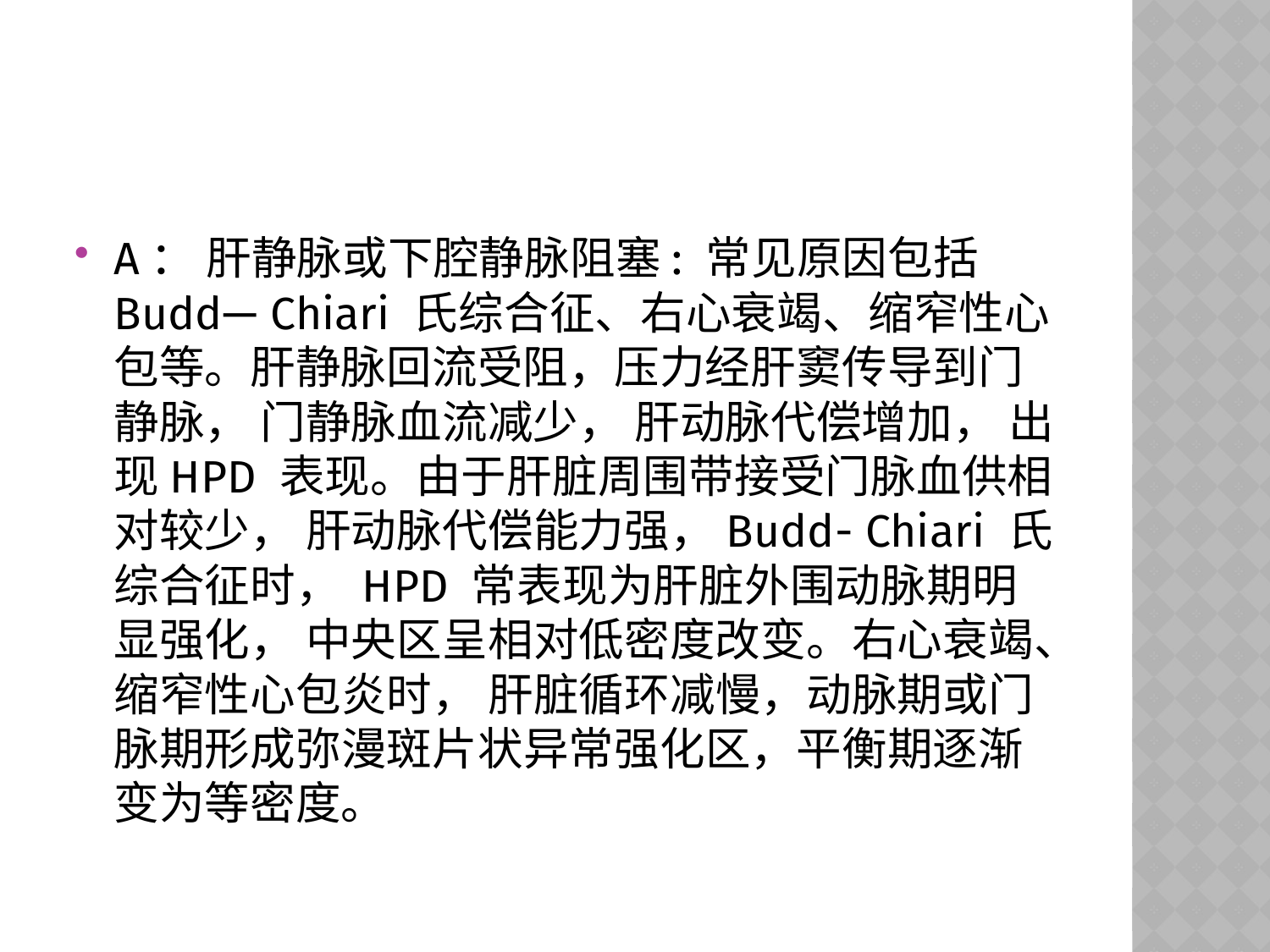

A： 肝静脉或下腔静脉阻塞: 常见原因包括Budd— Chiari 氏综合征、右心衰竭、缩窄性心包等。肝静脉回流受阻，压力经肝窦传导到门静脉， 门静脉血流减少， 肝动脉代偿增加， 出现HPD 表现。由于肝脏周围带接受门脉血供相对较少， 肝动脉代偿能力强，Budd- Chiari 氏综合征时， HPD 常表现为肝脏外围动脉期明显强化， 中央区呈相对低密度改变。右心衰竭、缩窄性心包炎时， 肝脏循环减慢，动脉期或门脉期形成弥漫斑片状异常强化区，平衡期逐渐变为等密度。